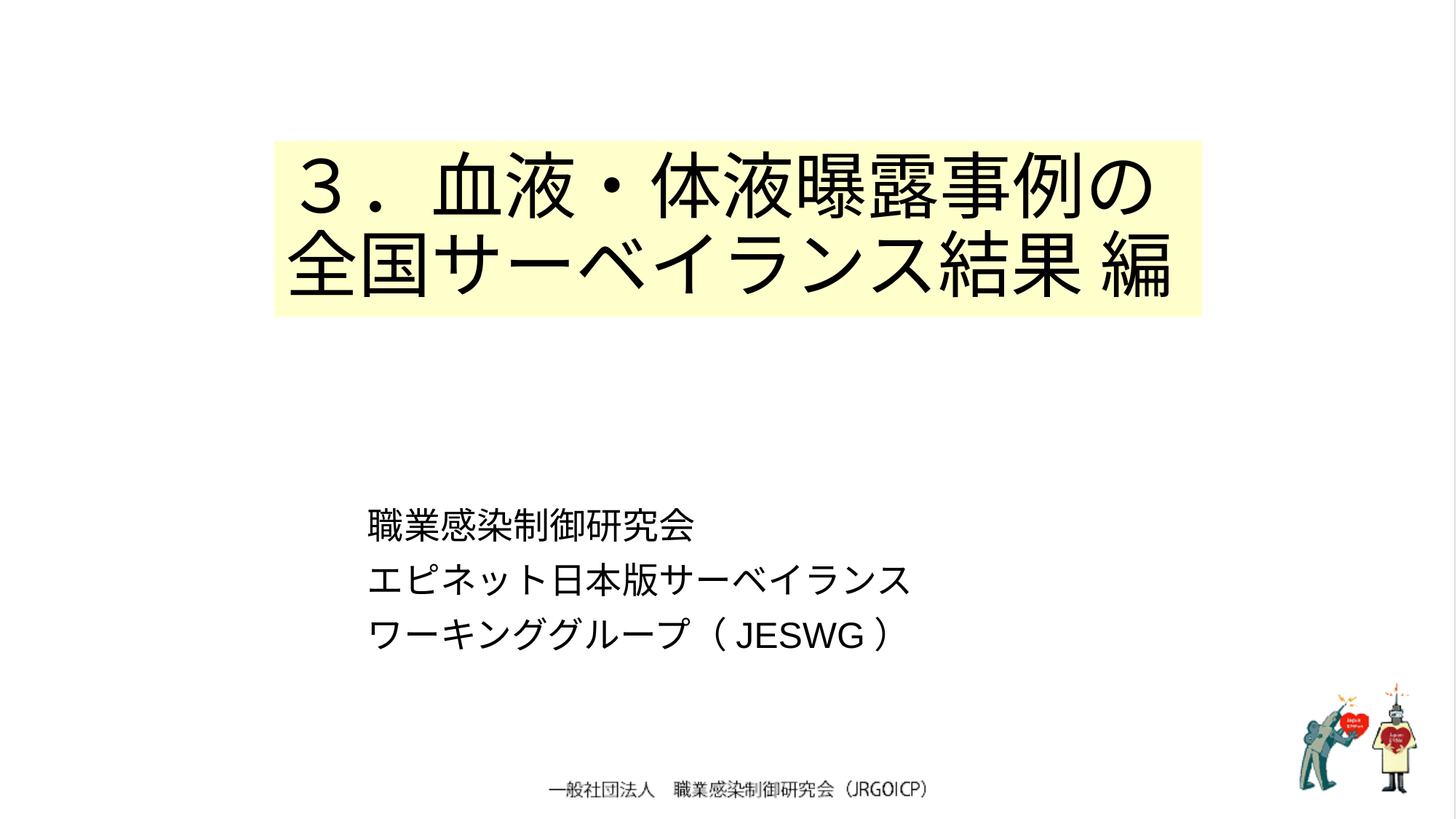

３．血液・体液曝露事例の
全国サーベイランス結果 編
職業感染制御研究会
エピネット日本版サーベイランス
ワーキンググループ（JESWG）